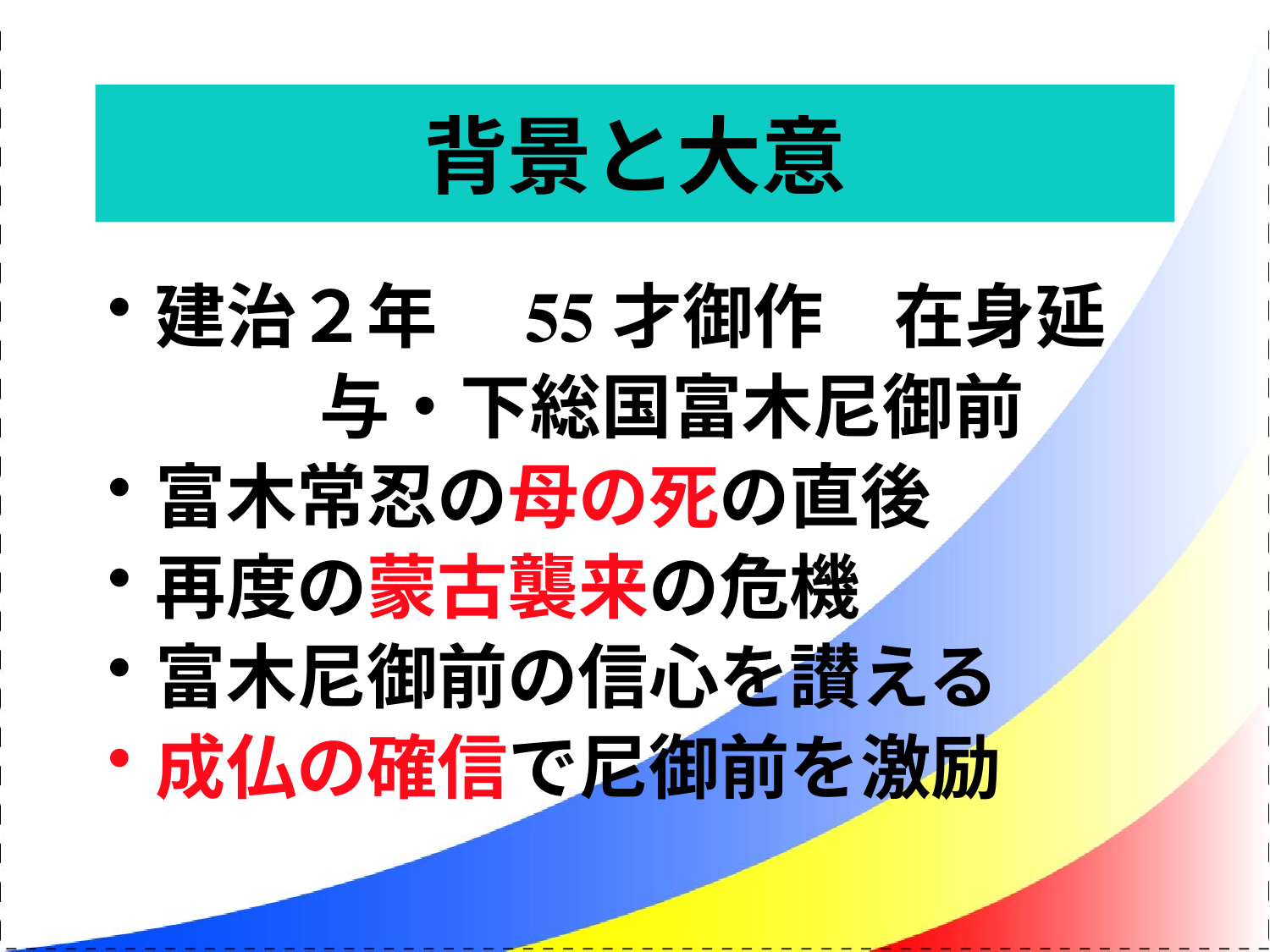

# 背景と大意
建治２年　55才御作　在身延
　　　与・下総国富木尼御前
富木常忍の母の死の直後
再度の蒙古襲来の危機
富木尼御前の信心を讃える
成仏の確信で尼御前を激励